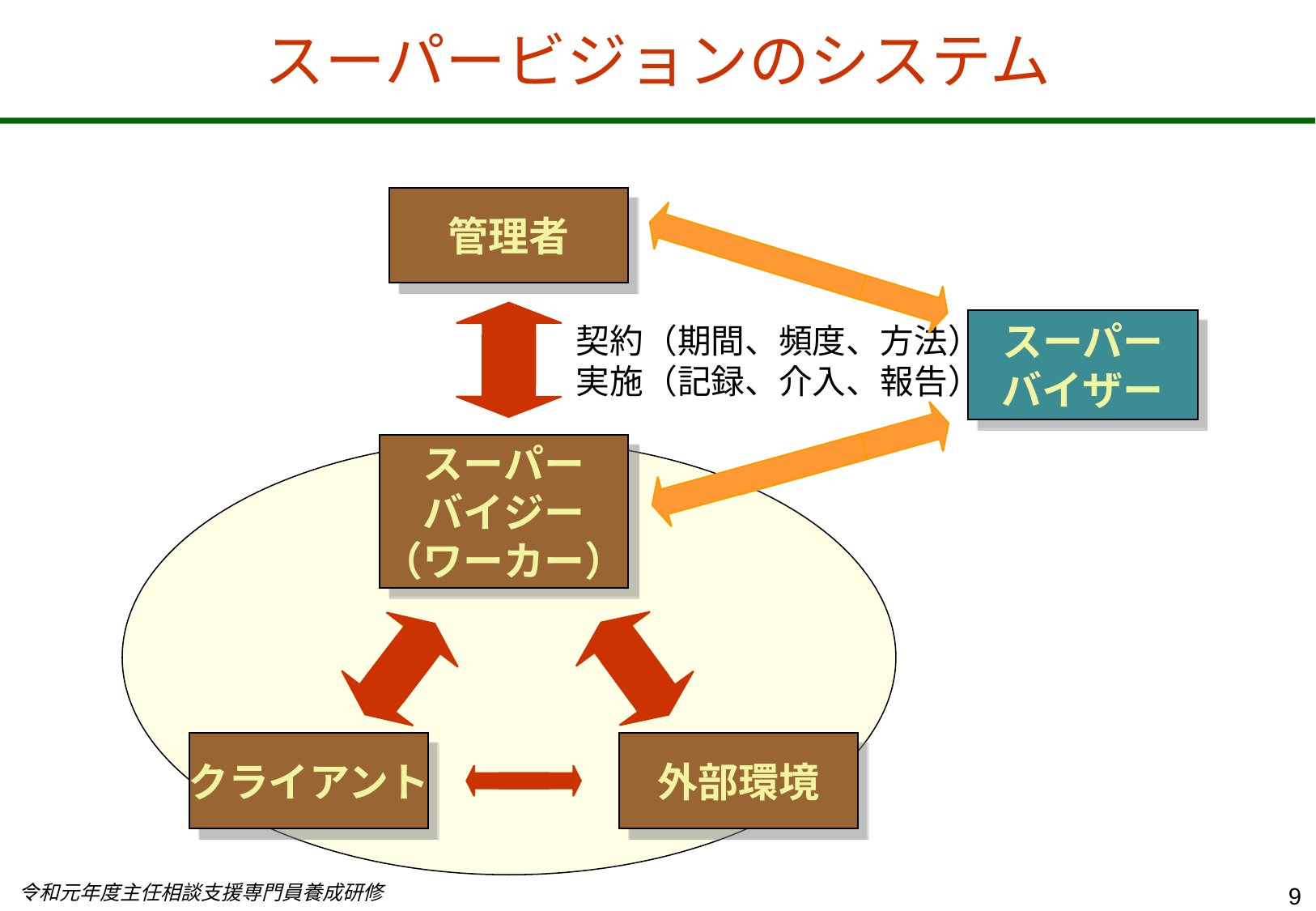

スーパービジョンのシステム

管理者

スーパー
バイザー
契約（期間、頻度、方法）
実施（記録、介入、報告）
スーパー
バイジー
（ワーカー）

外部環境
クライアント

令和元年度主任相談支援専門員養成研修
9